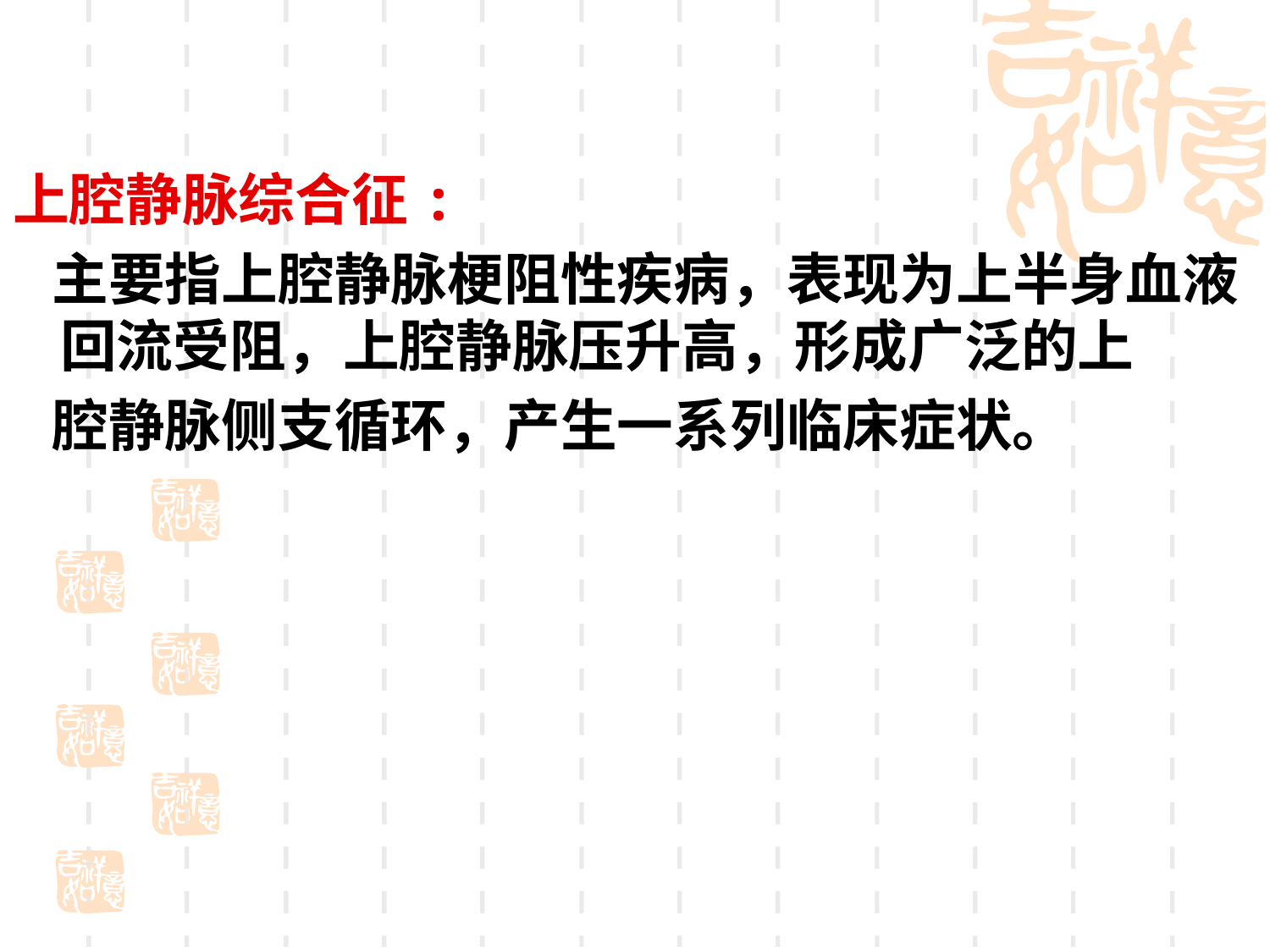

上腔静脉综合征:
  主要指上腔静脉梗阻性疾病，表现为上半身血液回流受阻，上腔静脉压升高，形成广泛的上
  腔静脉侧支循环，产生一系列临床症状。
#